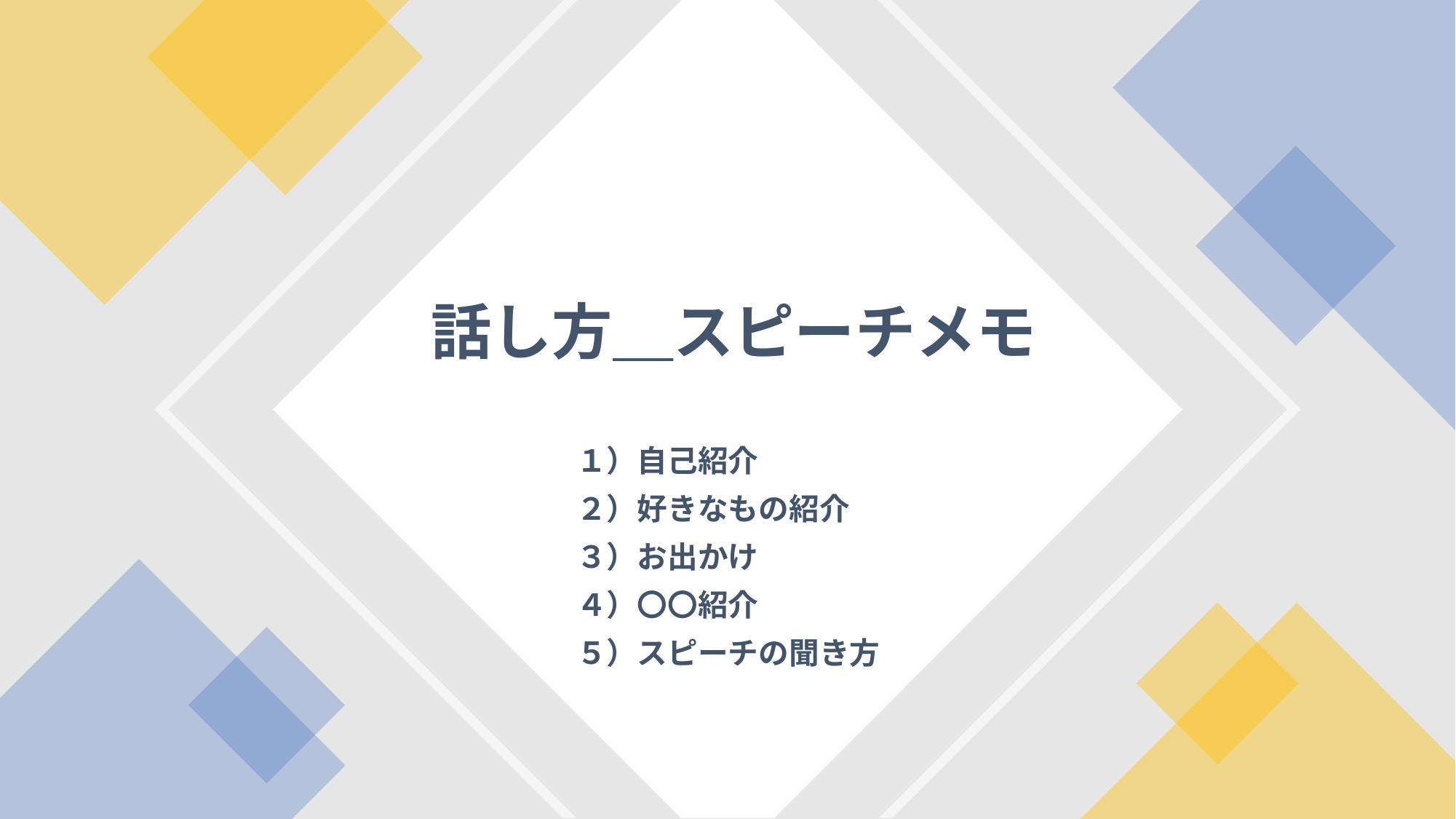

話し方＿スピーチメモ
１）自己紹介
２）好きなもの紹介
３）お出かけ
４）〇〇紹介
５）スピーチの聞き方